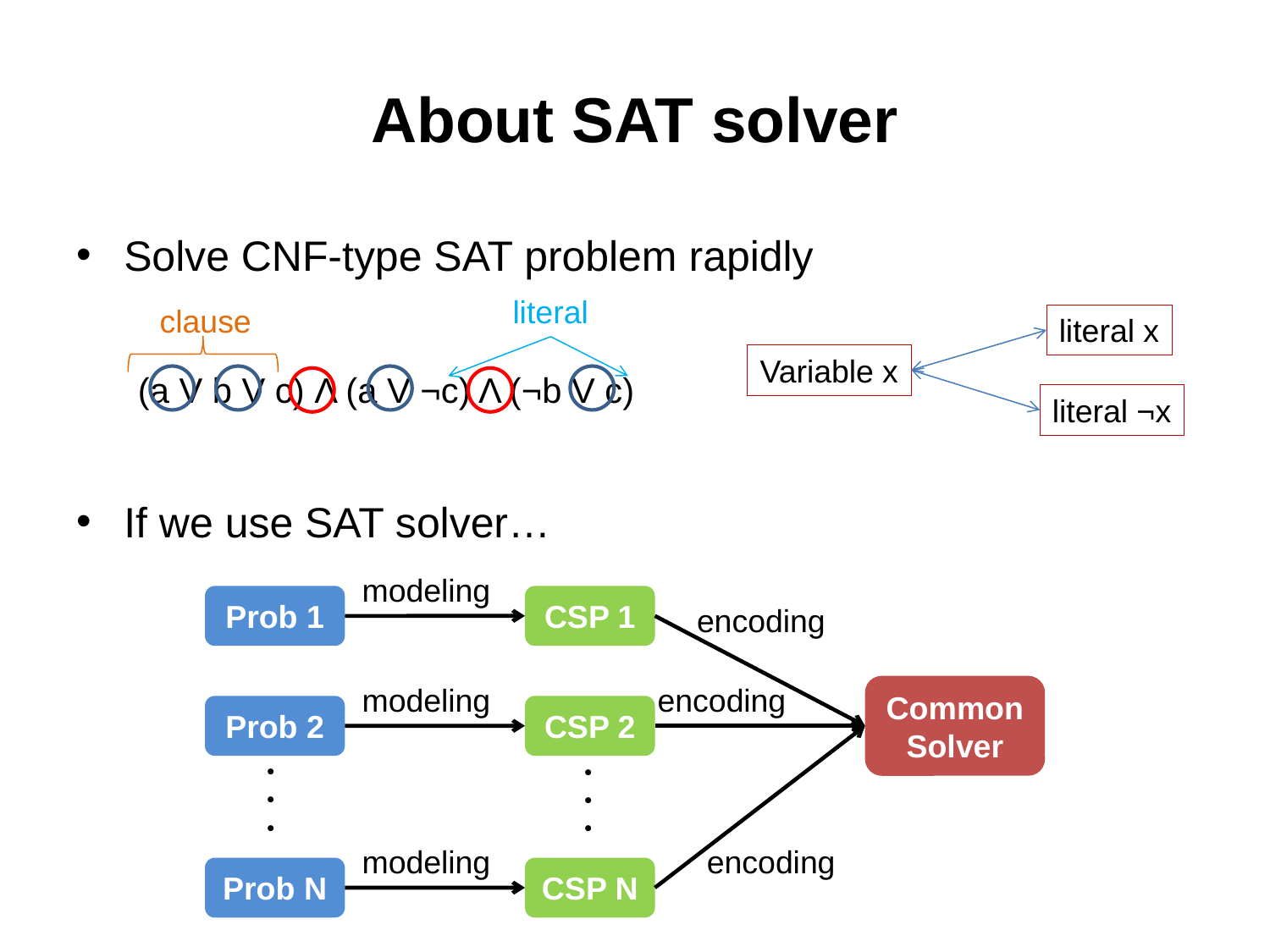

# About SAT solver
Solve CNF-type SAT problem rapidly

If we use SAT solver…

literal
clause
literal x
Variable x
(a V b V c) Λ (a V ¬c) Λ (¬b V c)

literal ¬x
modeling
Prob 1
CSP 1
encoding
modeling
encoding
Common Solver
Prob 2
CSP 2
・・・
・・・
modeling
encoding
Prob N
CSP N